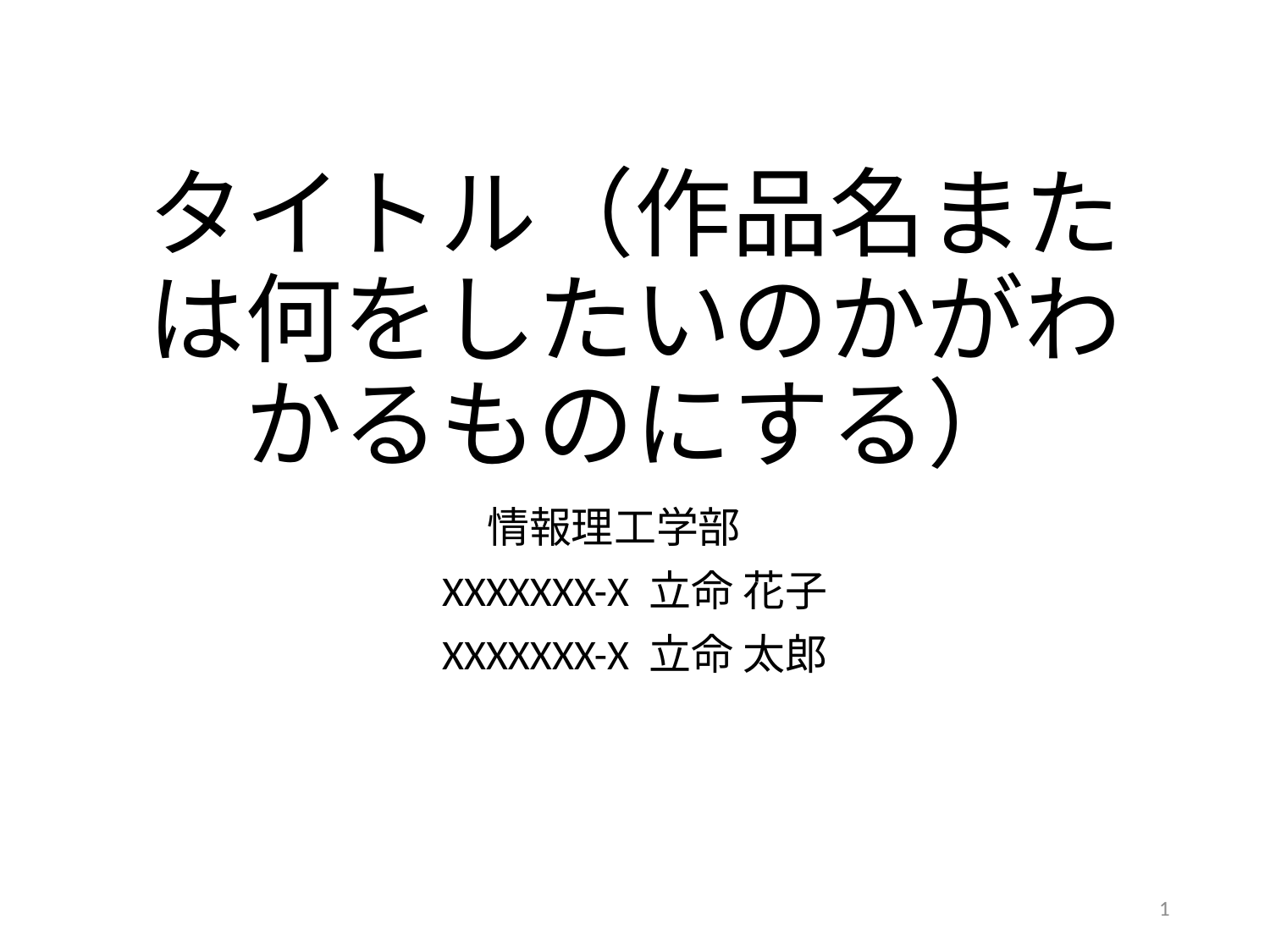

# タイトル（作品名または何をしたいのかがわかるものにする）
情報理工学部
XXXXXXX-X 立命 花子
XXXXXXX-X 立命 太郎

1